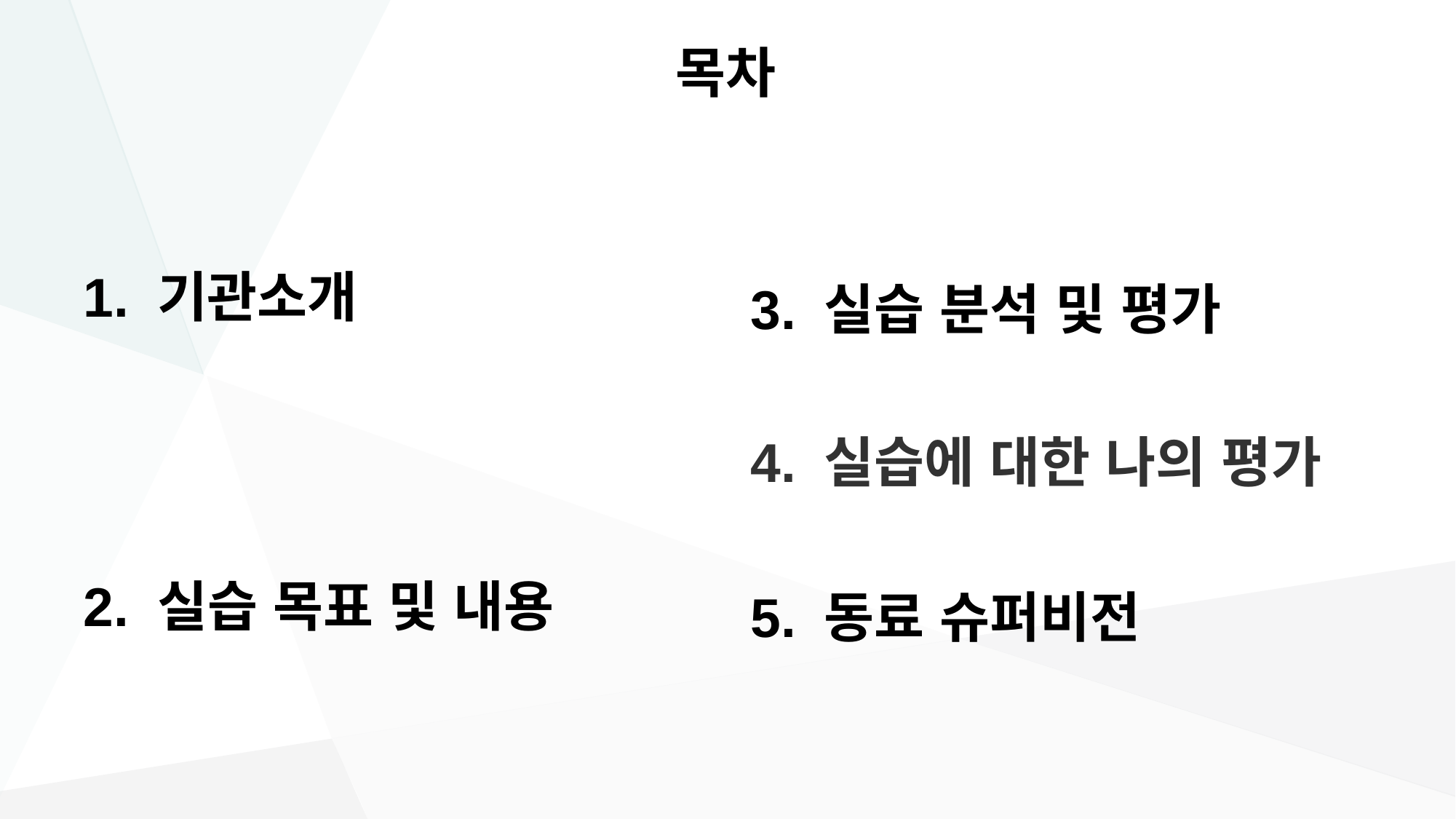

# 목차
1. 기관소개

2. 실습 목표 및 내용
3. 실습 분석 및 평가

4. 실습에 대한 나의 평가
5. 동료 슈퍼비전